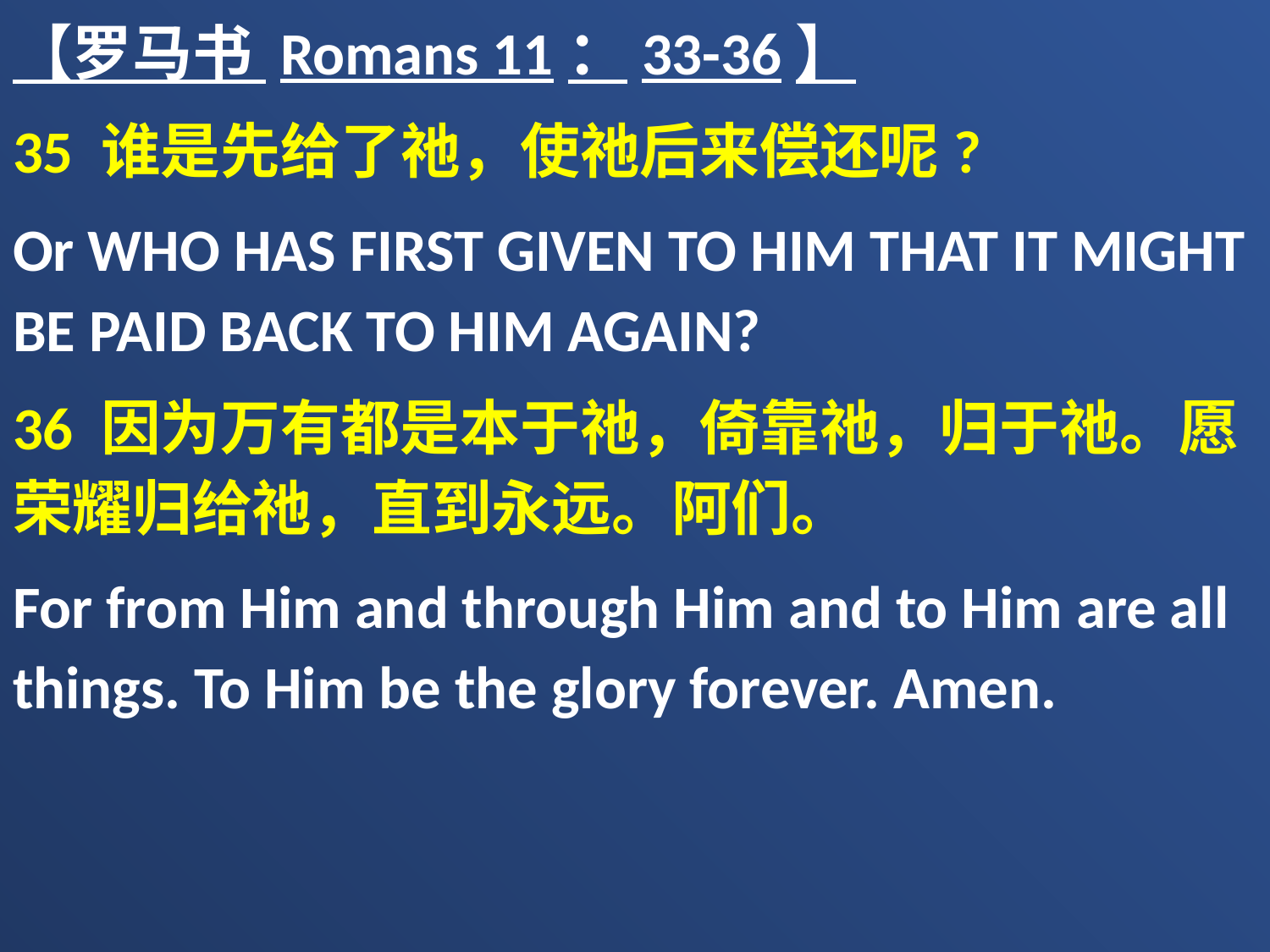

【罗马书 Romans 11：33-36】
35 谁是先给了祂，使祂后来偿还呢?
Or WHO HAS FIRST GIVEN TO HIM THAT IT MIGHT BE PAID BACK TO HIM AGAIN?
36 因为万有都是本于祂，倚靠祂，归于祂。愿荣耀归给祂，直到永远。阿们。
For from Him and through Him and to Him are all things. To Him be the glory forever. Amen.